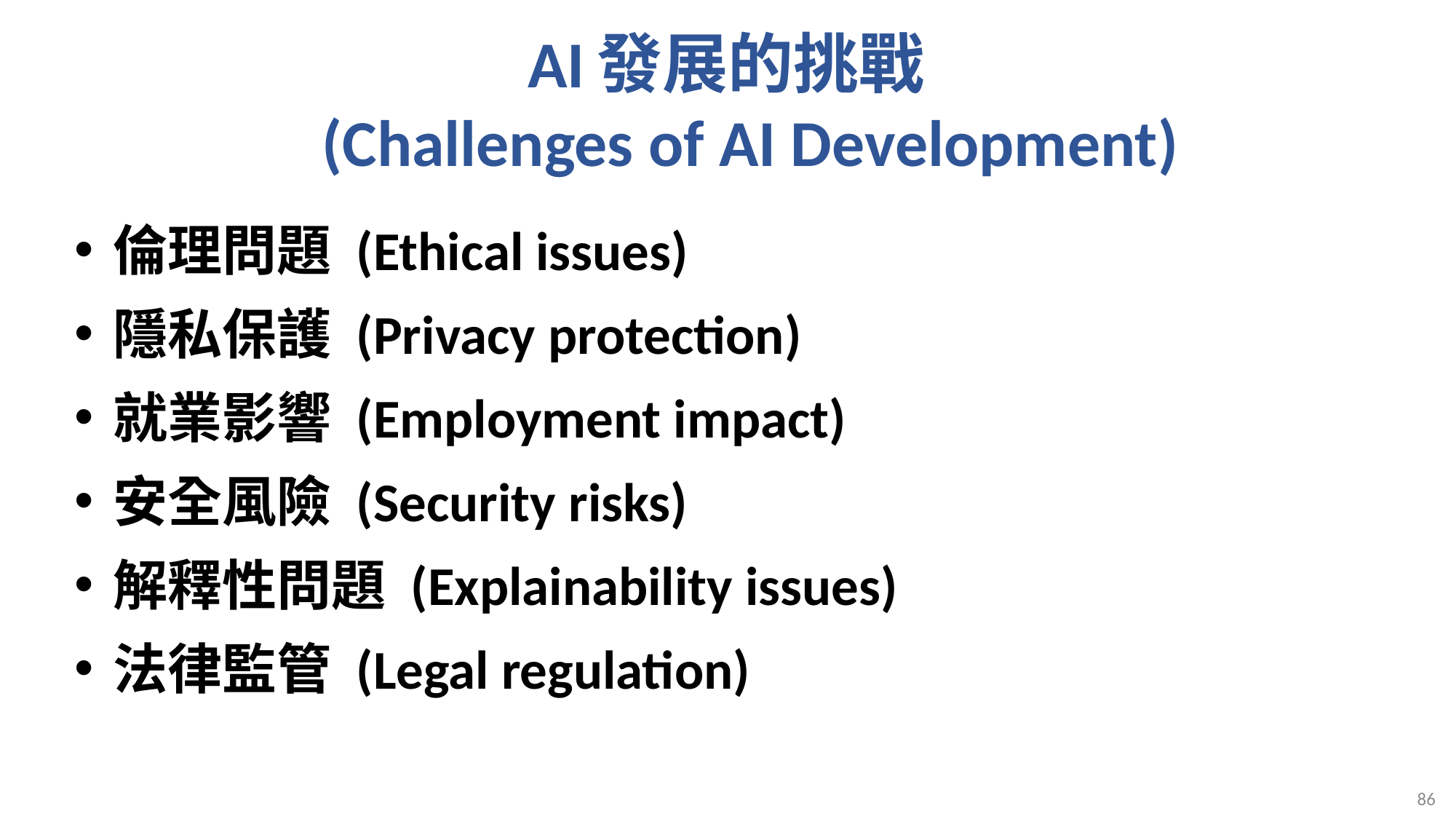

# AI發展的挑戰 (Challenges of AI Development)
倫理問題 (Ethical issues)
隱私保護 (Privacy protection)
就業影響 (Employment impact)
安全風險 (Security risks)
解釋性問題 (Explainability issues)
法律監管 (Legal regulation)
86